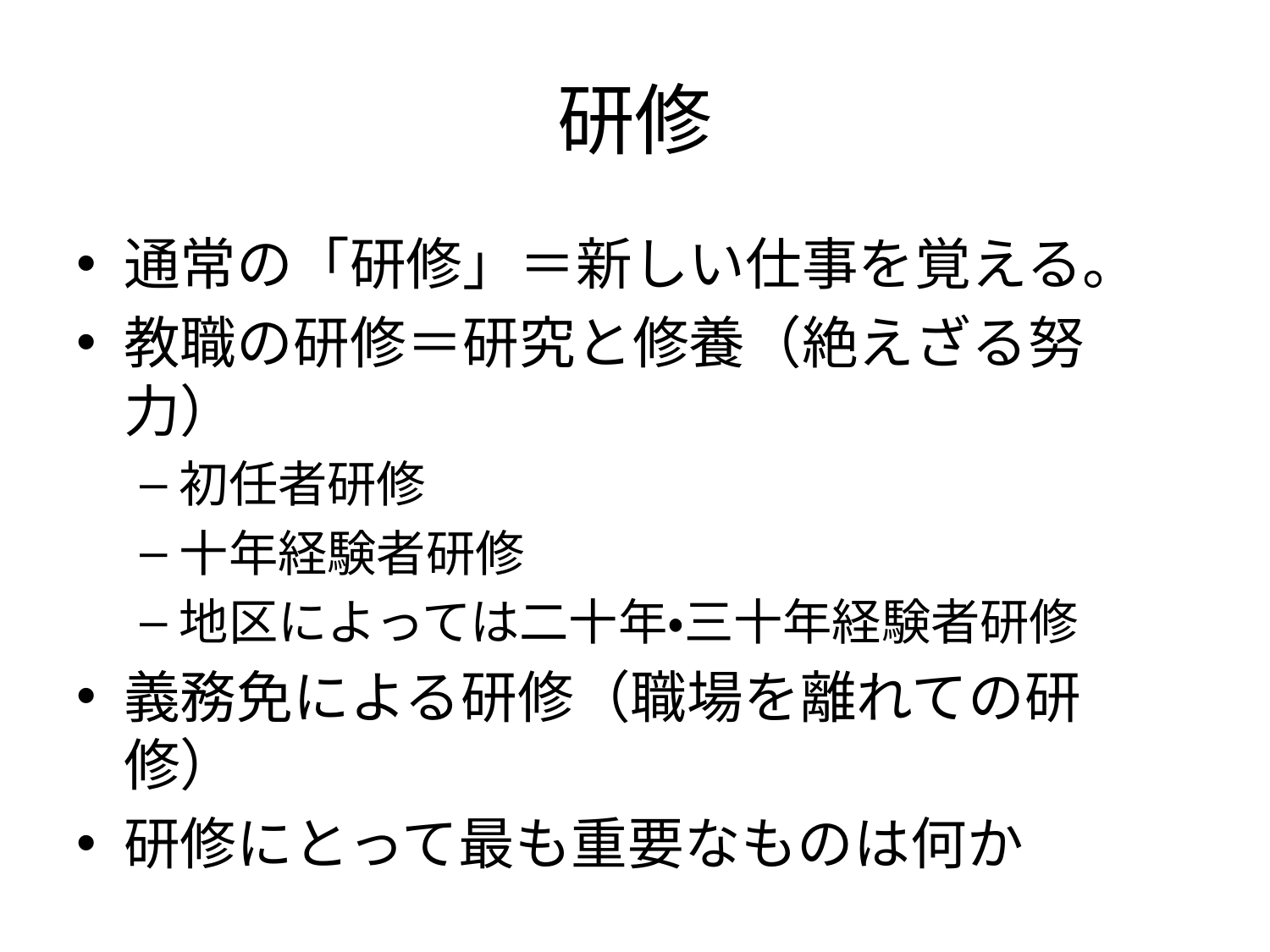

# 研修
通常の「研修」＝新しい仕事を覚える。
教職の研修＝研究と修養（絶えざる努力）
初任者研修
十年経験者研修
地区によっては二十年・三十年経験者研修
義務免による研修（職場を離れての研修）
研修にとって最も重要なものは何か